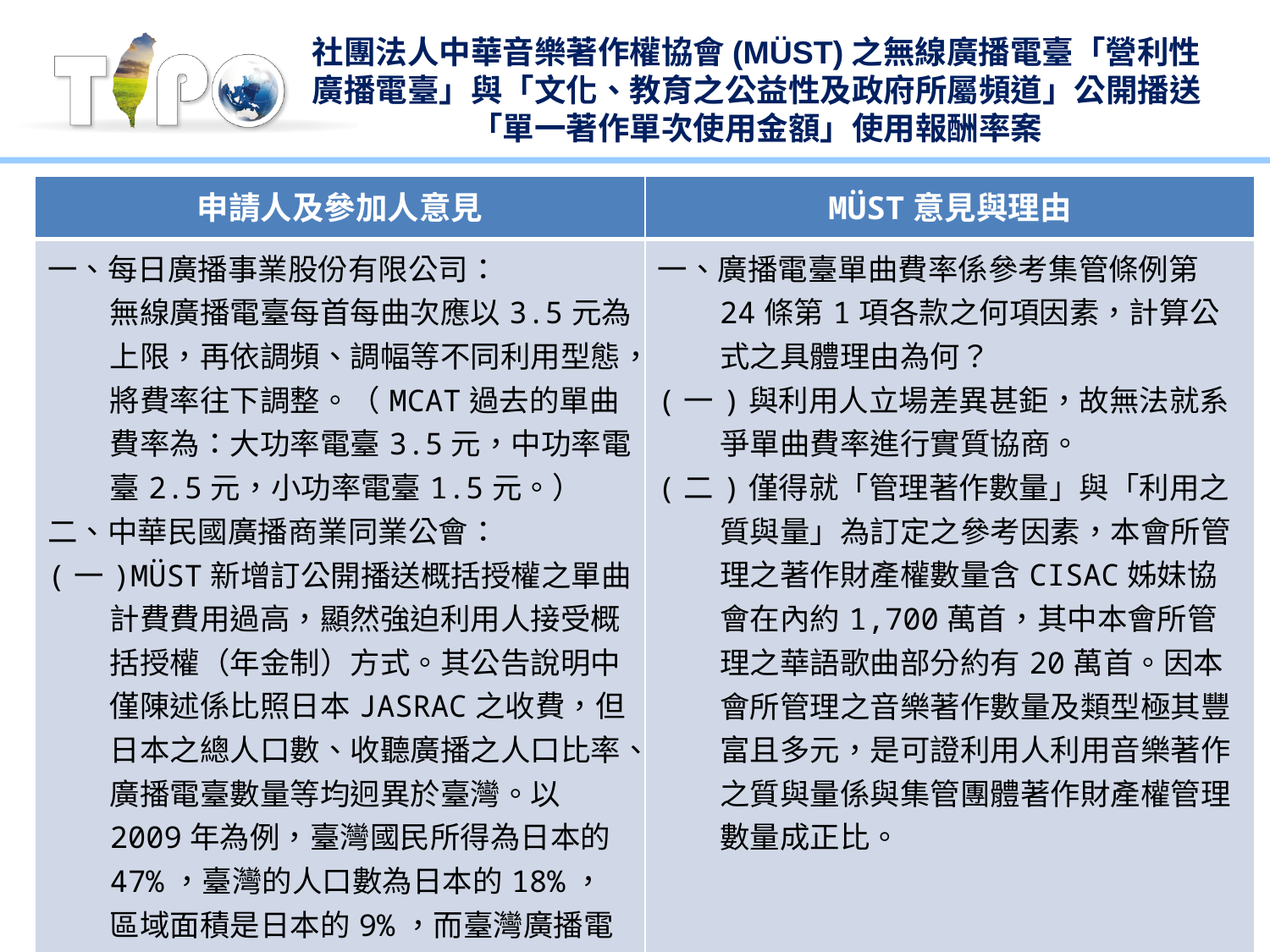

# 社團法人中華音樂著作權協會(MÜST)之無線廣播電臺「營利性廣播電臺」與「文化、教育之公益性及政府所屬頻道」公開播送「單一著作單次使用金額」使用報酬率案
| 申請人及參加人意見 | MÜST意見與理由 |
| --- | --- |
| 一、每日廣播事業股份有限公司： 無線廣播電臺每首每曲次應以3.5元為上限，再依調頻、調幅等不同利用型態，將費率往下調整。（MCAT過去的單曲費率為：大功率電臺3.5元，中功率電臺2.5元，小功率電臺1.5元。） 二、中華民國廣播商業同業公會： (一)MÜST新增訂公開播送概括授權之單曲計費費用過高，顯然強迫利用人接受概括授權（年金制）方式。其公告說明中僅陳述係比照日本JASRAC之收費，但日本之總人口數、收聽廣播之人口比率、廣播電臺數量等均迥異於臺灣。以2009年為例，臺灣國民所得為日本的47%，臺灣的人口數為日本的18%，區域面積是日本的9%，而臺灣廣播電臺家數卻比日本高出許多，因此，比照日本收費標準極具荒謬與不合理。 | 一、廣播電臺單曲費率係參考集管條例第24條第1項各款之何項因素，計算公式之具體理由為何？ (一)與利用人立場差異甚鉅，故無法就系爭單曲費率進行實質協商。 (二)僅得就「管理著作數量」與「利用之質與量」為訂定之參考因素，本會所管理之著作財產權數量含CISAC姊妹協會在內約1,700萬首，其中本會所管理之華語歌曲部分約有20萬首。因本會所管理之音樂著作數量及類型極其豐富且多元，是可證利用人利用音樂著作之質與量係與集管團體著作財產權管理數量成正比。 |
3